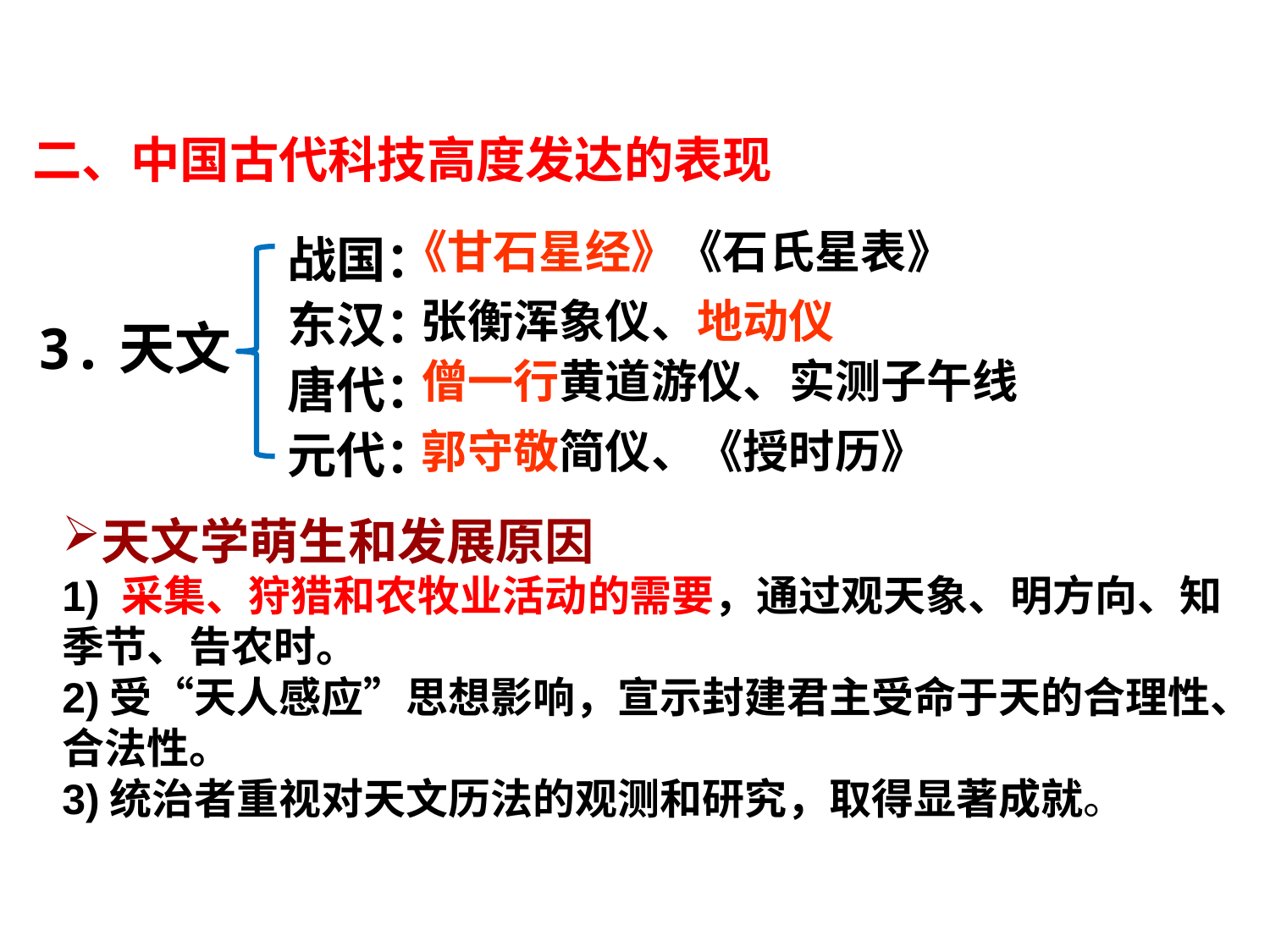

二、中国古代科技高度发达的表现
战国：
东汉：
唐代：
元代：
《甘石星经》《石氏星表》

张衡浑象仪、地动仪
3.天文
僧一行黄道游仪、实测子午线
郭守敬简仪、《授时历》
天文学萌生和发展原因
1) 采集、狩猎和农牧业活动的需要，通过观天象、明方向、知季节、告农时。
2)受“天人感应”思想影响，宣示封建君主受命于天的合理性、合法性。
3)统治者重视对天文历法的观测和研究，取得显著成就。